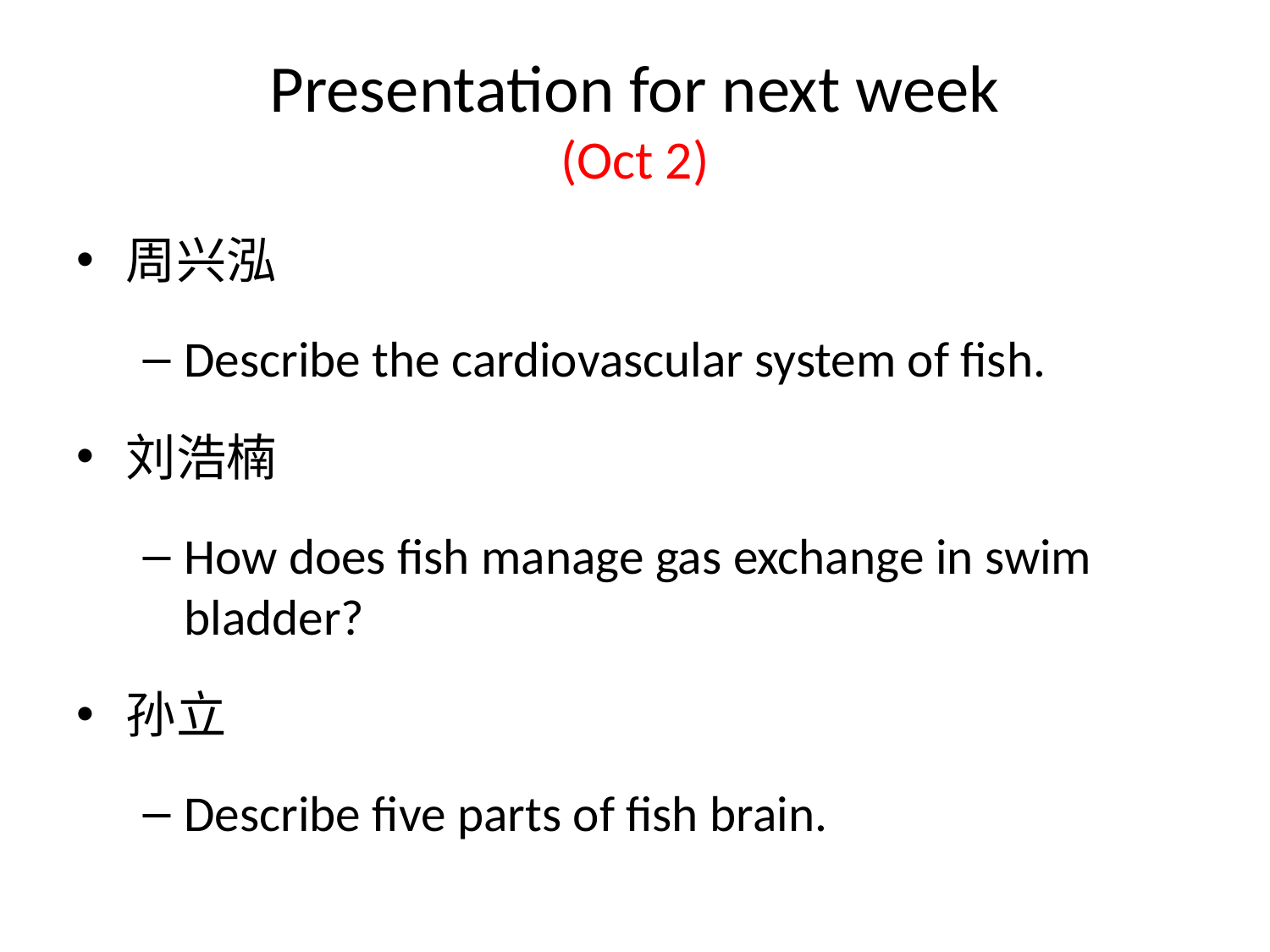

# Presentation for next week (Oct 2)
周兴泓
Describe the cardiovascular system of fish.
刘浩楠
How does fish manage gas exchange in swim bladder?
孙立
Describe five parts of fish brain.